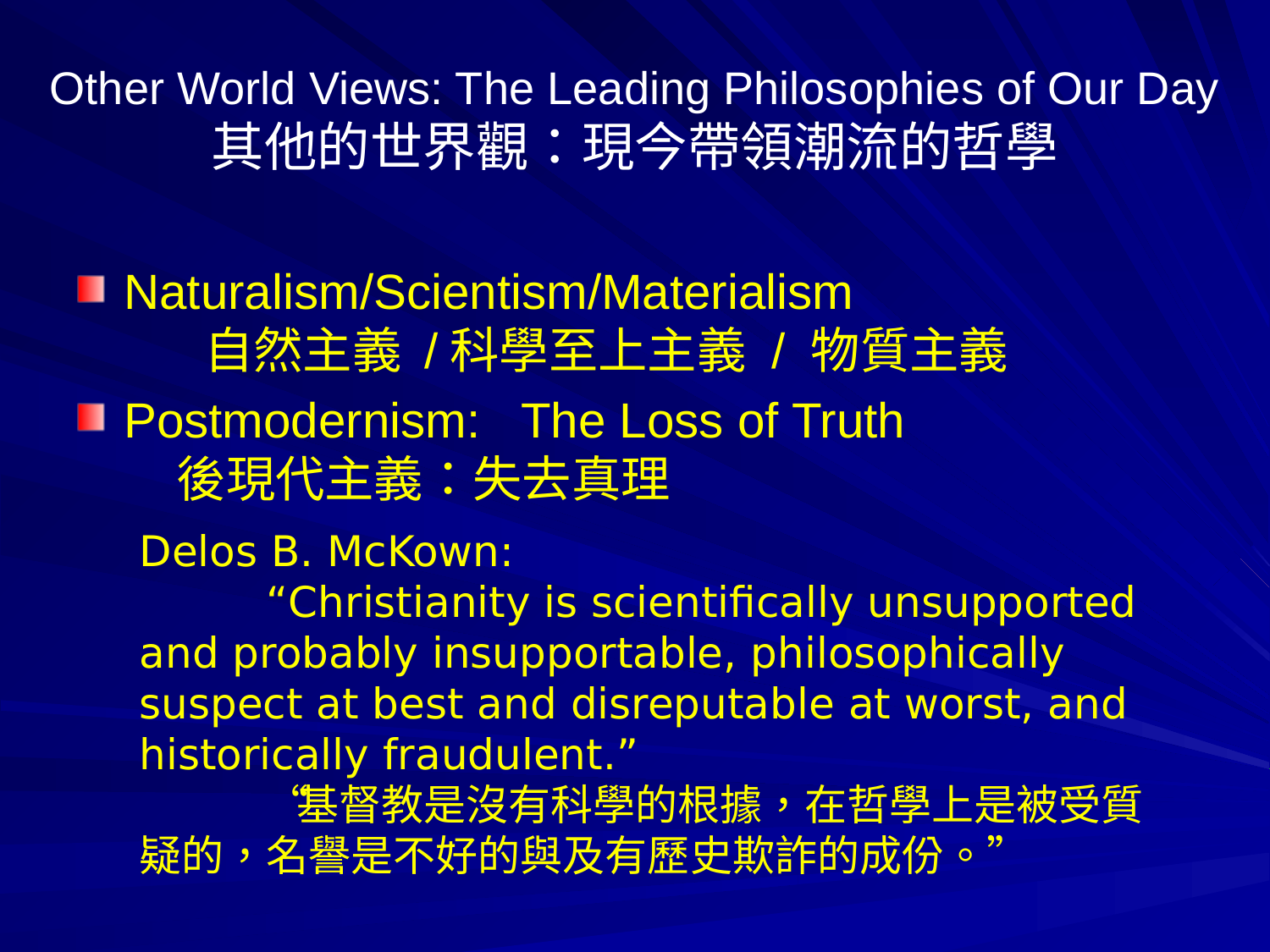

# Other World Views: The Leading Philosophies of Our Day 其他的世界觀：現今帶領潮流的哲學
Naturalism/Scientism/Materialism                              自然主義 /科學至上主義 / 物質主義
Postmodernism:   The Loss of Truth                        後現代主義：失去真理
Delos B. McKown:
	“Christianity is scientifically unsupported and probably insupportable, philosophically suspect at best and disreputable at worst, and historically fraudulent.”
	“基督教是沒有科學的根據，在哲學上是被受質疑的，名譽是不好的與及有歷史欺詐的成份。”